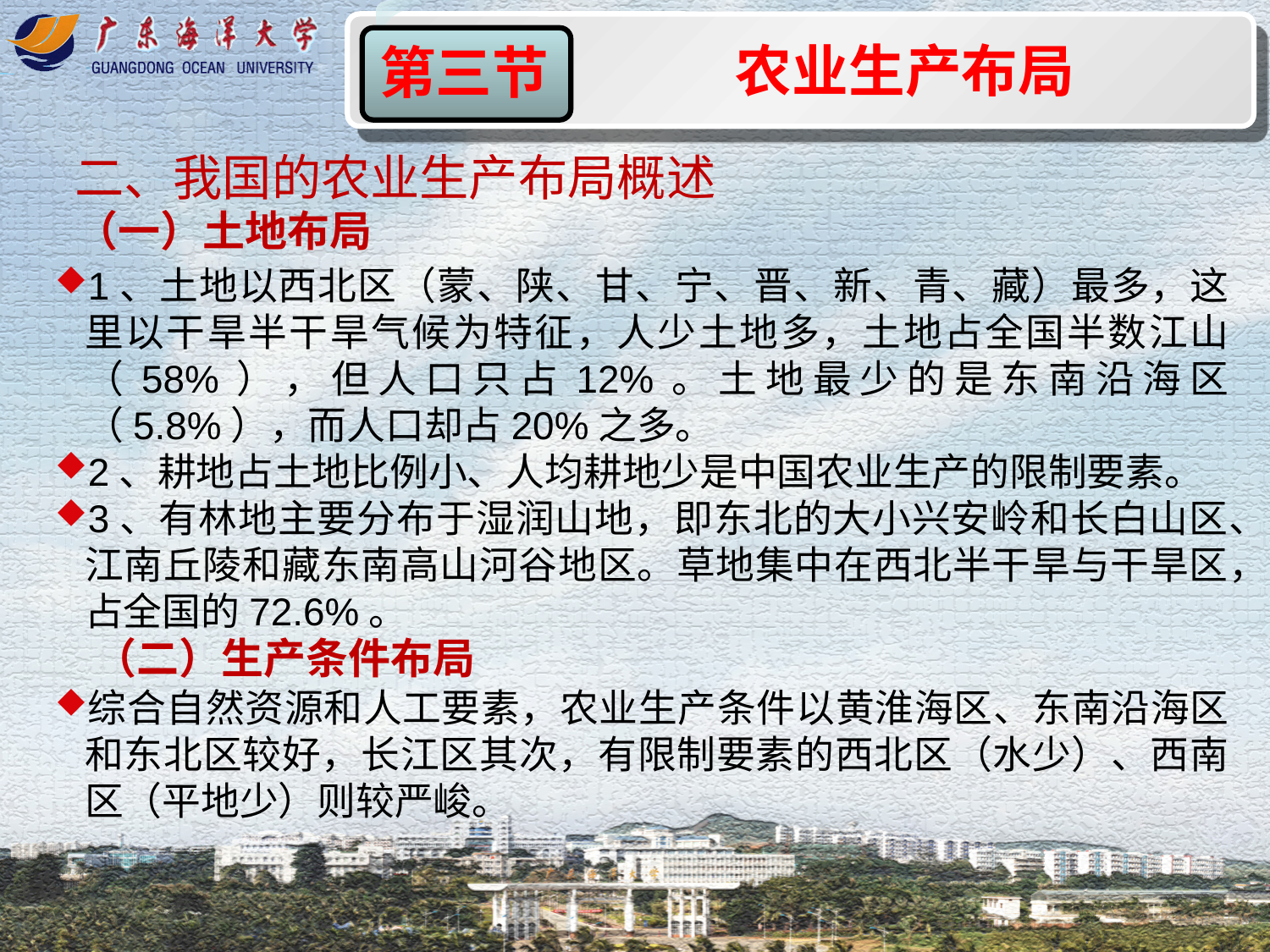

农业生产布局

第三节
二、我国的农业生产布局概述
（一）土地布局
1、土地以西北区（蒙、陕、甘、宁、晋、新、青、藏）最多，这里以干旱半干旱气候为特征，人少土地多，土地占全国半数江山（58%），但人口只占12%。土地最少的是东南沿海区（5.8%），而人口却占20%之多。
2、耕地占土地比例小、人均耕地少是中国农业生产的限制要素。
3、有林地主要分布于湿润山地，即东北的大小兴安岭和长白山区、江南丘陵和藏东南高山河谷地区。草地集中在西北半干旱与干旱区，占全国的72.6%。
（二）生产条件布局
综合自然资源和人工要素，农业生产条件以黄淮海区、东南沿海区和东北区较好，长江区其次，有限制要素的西北区（水少）、西南区（平地少）则较严峻。